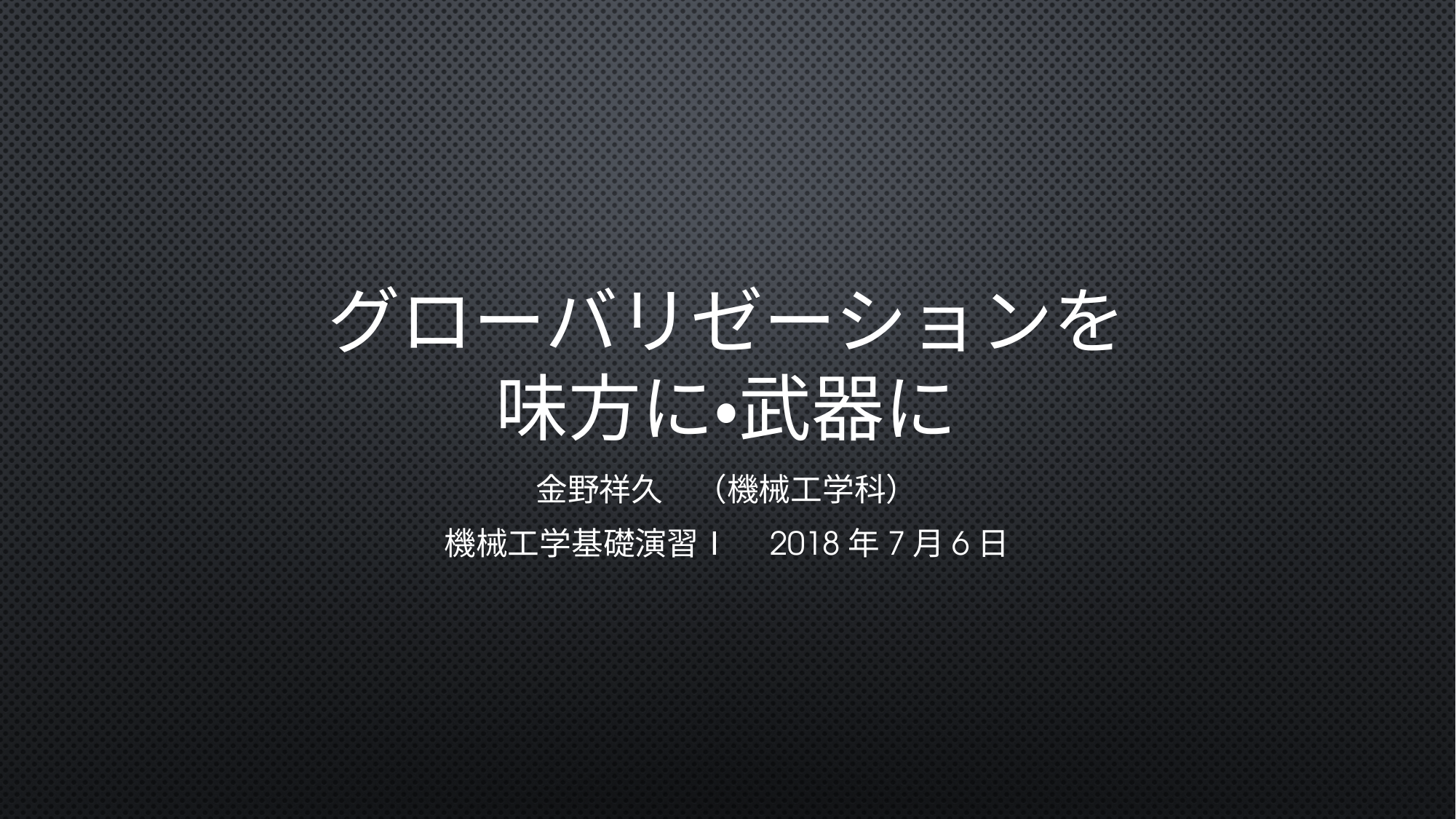

# グローバリゼーションを 味方に・武器に
金野祥久　（機械工学科）
機械工学基礎演習Ⅰ　2018年7月6日